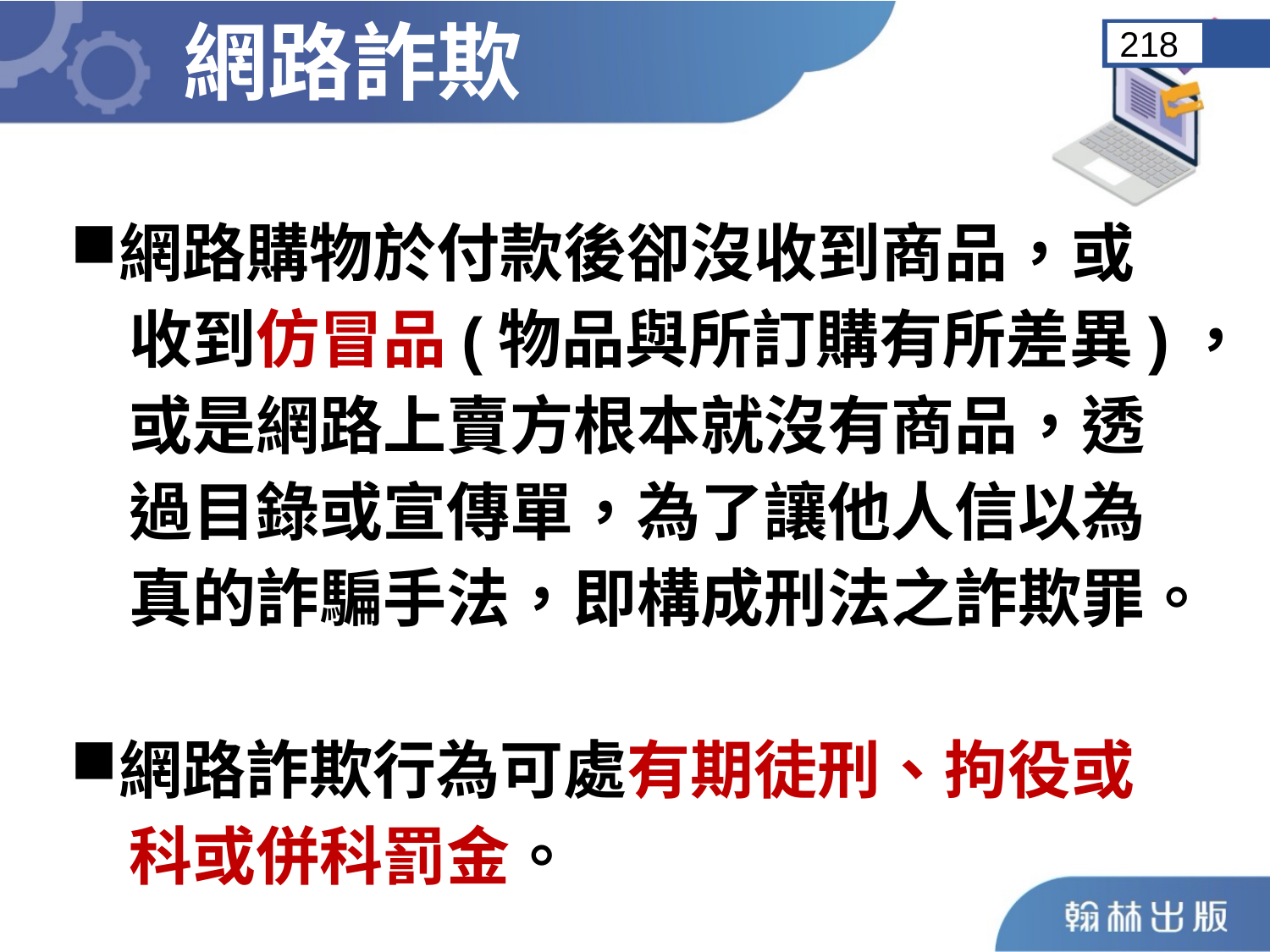

網路詐欺
218
網路購物於付款後卻沒收到商品，或
   收到仿冒品(物品與所訂購有所差異)，
   或是網路上賣方根本就沒有商品，透
   過目錄或宣傳單，為了讓他人信以為
   真的詐騙手法，即構成刑法之詐欺罪。

網路詐欺行為可處有期徒刑、拘役或
   科或併科罰金。